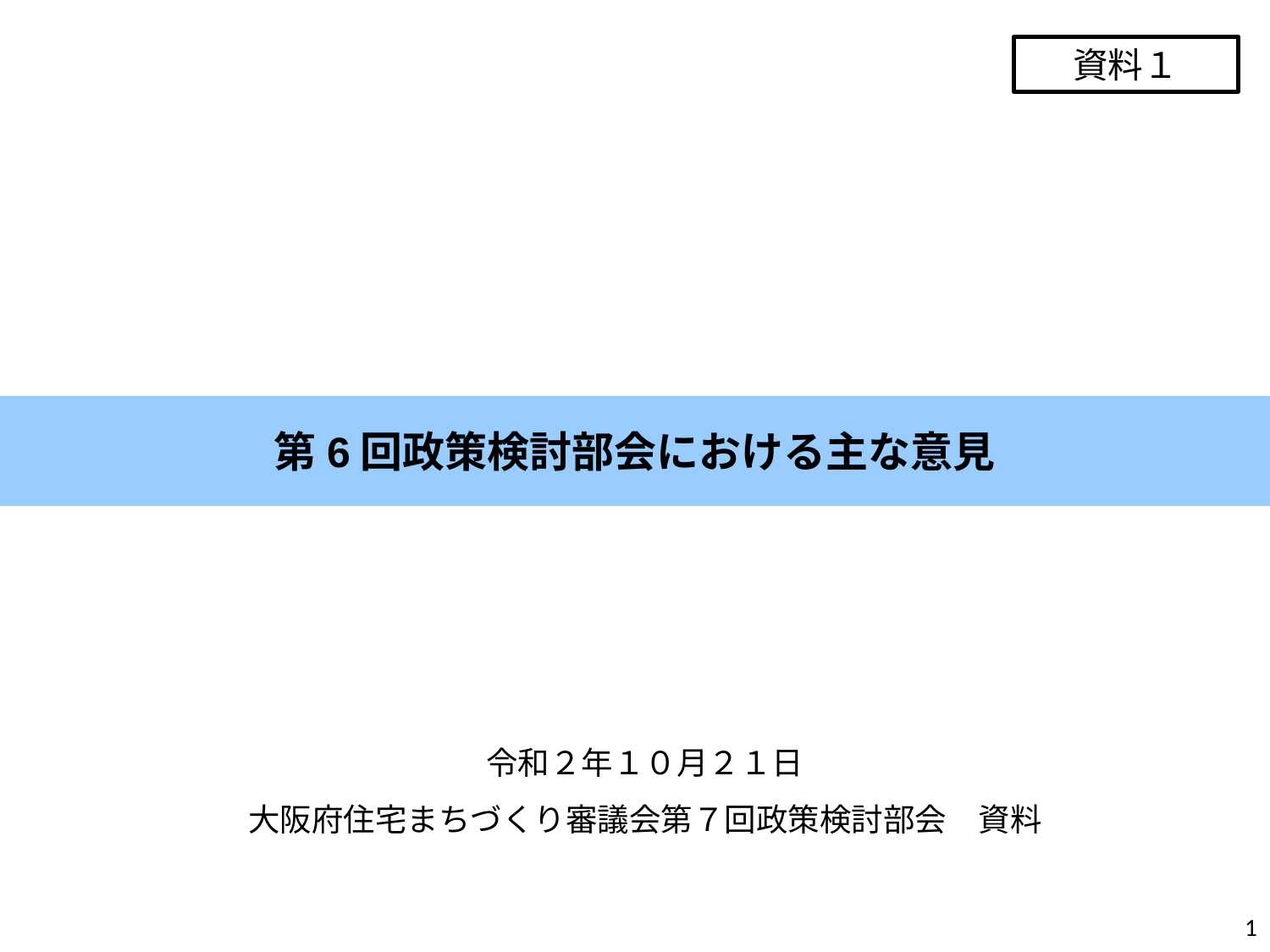

資料１
第6回政策検討部会における主な意見
令和２年１０月２１日
大阪府住宅まちづくり審議会第７回政策検討部会　資料
1